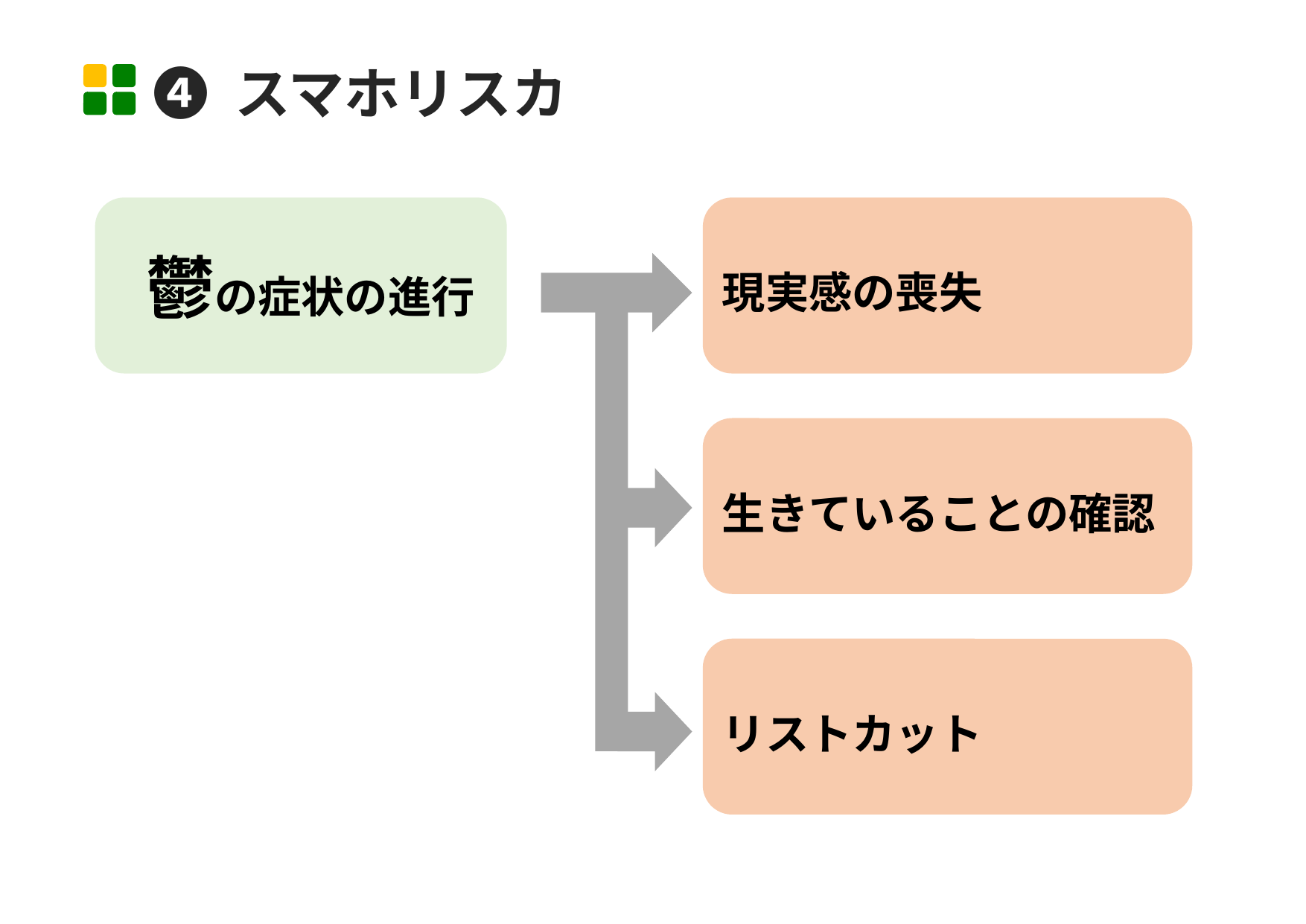

➍ スマホリスカ

 鬱の症状の進行
現実感の喪失

生きていることの確認
リストカット